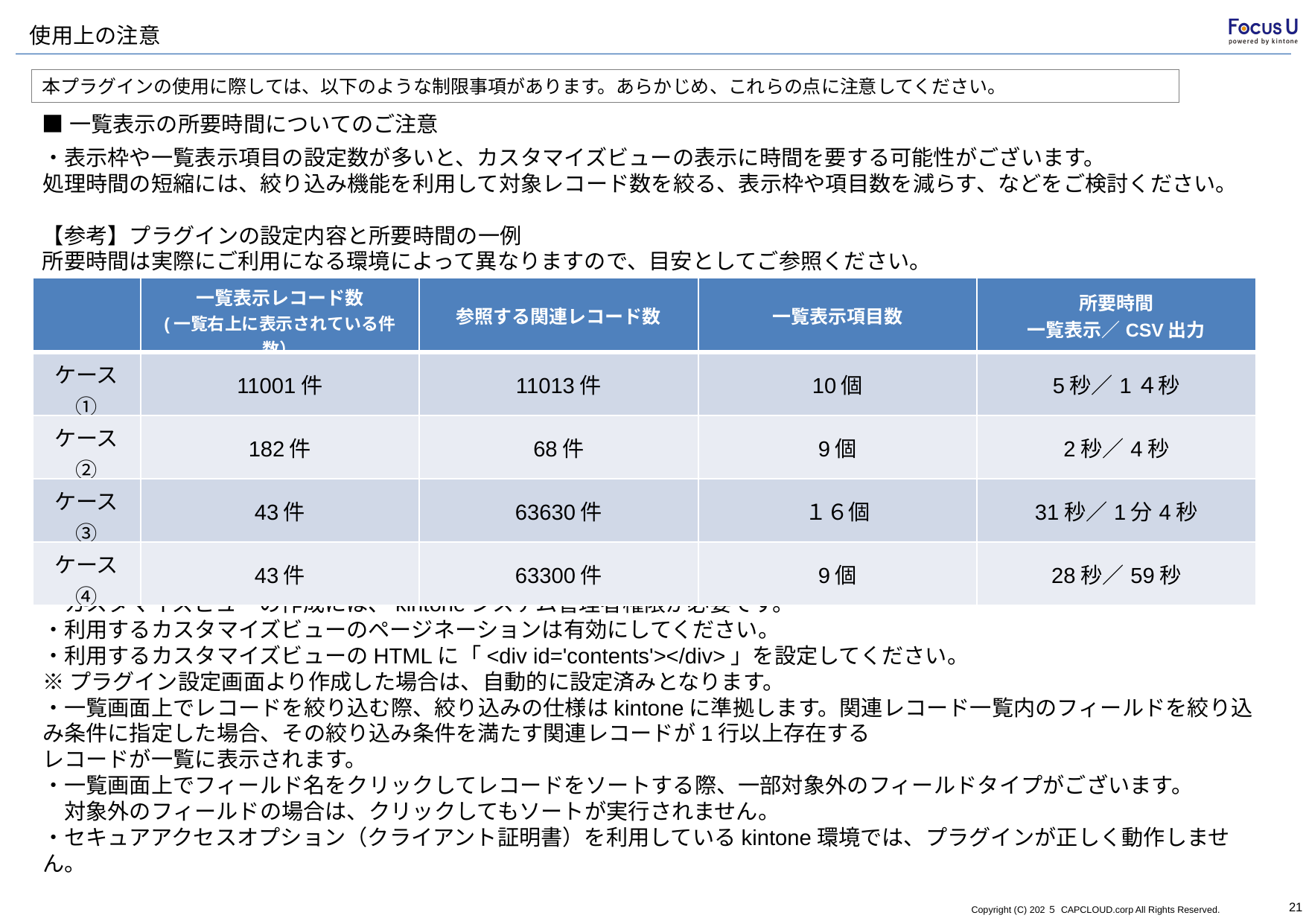

使用上の注意
本プラグインの使用に際しては、以下のような制限事項があります。あらかじめ、これらの点に注意してください。
■一覧表示の所要時間についてのご注意
・表示枠や一覧表示項目の設定数が多いと、カスタマイズビューの表示に時間を要する可能性がございます。
処理時間の短縮には、絞り込み機能を利用して対象レコード数を絞る、表示枠や項目数を減らす、などをご検討ください。
【参考】プラグインの設定内容と所要時間の一例
所要時間は実際にご利用になる環境によって異なりますので、目安としてご参照ください。
|  | 一覧表示レコード数 (一覧右上に表示されている件数） | 参照する関連レコード数 | 一覧表示項目数 | 所要時間 一覧表示／CSV出力 |
| --- | --- | --- | --- | --- |
| ケース① | 11001件 | 11013件 | 10個 | 5秒／1４秒 |
| ケース② | 182件 | 68件 | 9個 | 2秒／4秒 |
| ケース③ | 43件 | 63630件 | １６個 | 31秒／1分4秒 |
| ケース④ | 43件 | 63300件 | 9個 | 28秒／59秒 |
■その他の制限
・カスタマイズビューの作成には、kintoneシステム管理者権限が必要です。
・利用するカスタマイズビューのページネーションは有効にしてください。
・利用するカスタマイズビューのHTMLに「<div id='contents'></div>」を設定してください。
※プラグイン設定画面より作成した場合は、自動的に設定済みとなります。
・一覧画面上でレコードを絞り込む際、絞り込みの仕様はkintoneに準拠します。関連レコード一覧内のフィールドを絞り込み条件に指定した場合、その絞り込み条件を満たす関連レコードが1行以上存在する
レコードが一覧に表示されます。
・一覧画面上でフィールド名をクリックしてレコードをソートする際、一部対象外のフィールドタイプがございます。
　対象外のフィールドの場合は、クリックしてもソートが実行されません。
・セキュアアクセスオプション（クライアント証明書）を利用しているkintone環境では、プラグインが正しく動作しません。